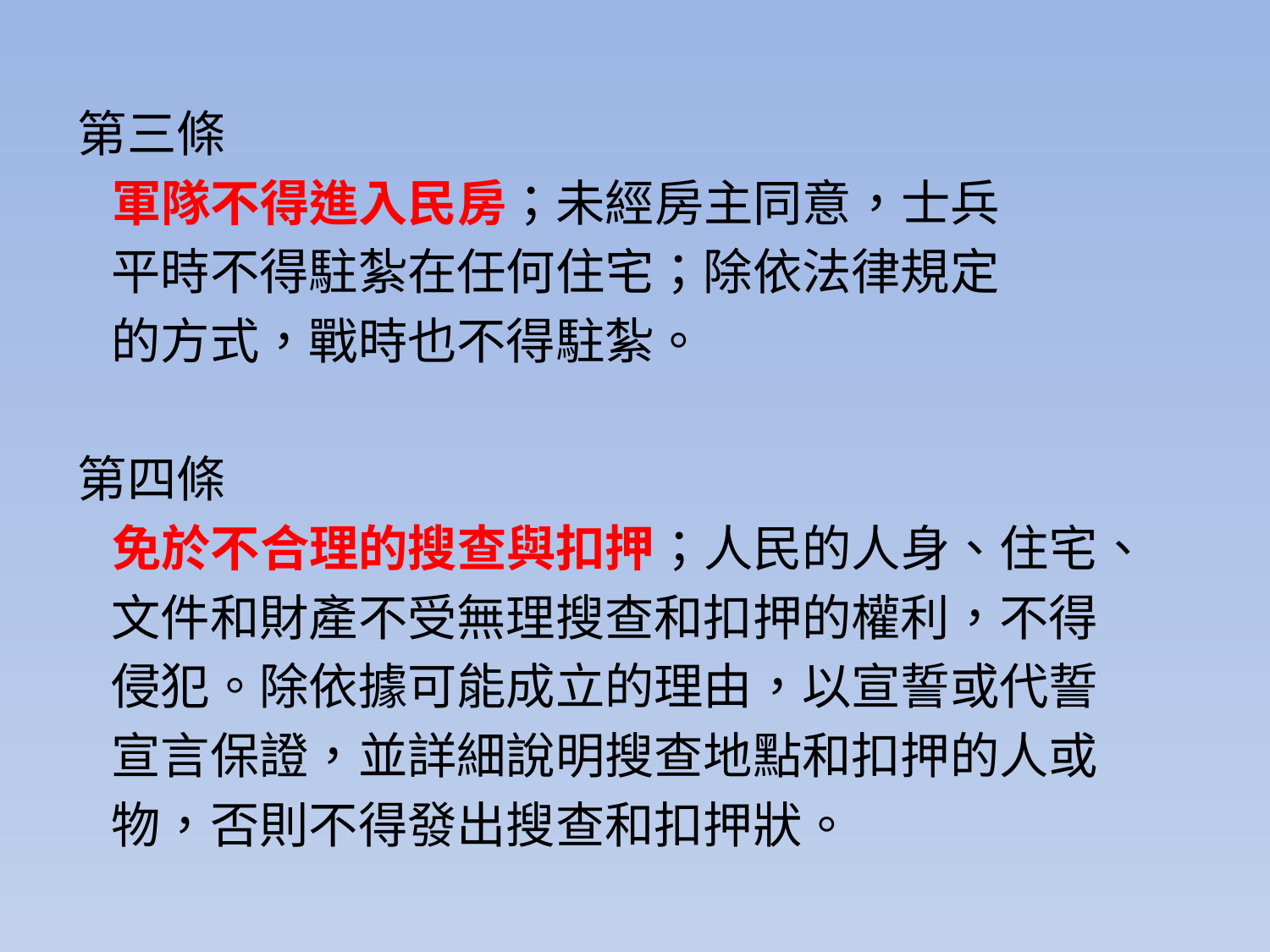

第三條
  軍隊不得進入民房；未經房主同意，士兵
  平時不得駐紮在任何住宅；除依法律規定
  的方式，戰時也不得駐紮。

第四條
  免於不合理的搜查與扣押；人民的人身、住宅、
  文件和財產不受無理搜查和扣押的權利，不得
  侵犯。除依據可能成立的理由，以宣誓或代誓
  宣言保證，並詳細說明搜查地點和扣押的人或
  物，否則不得發出搜查和扣押狀。